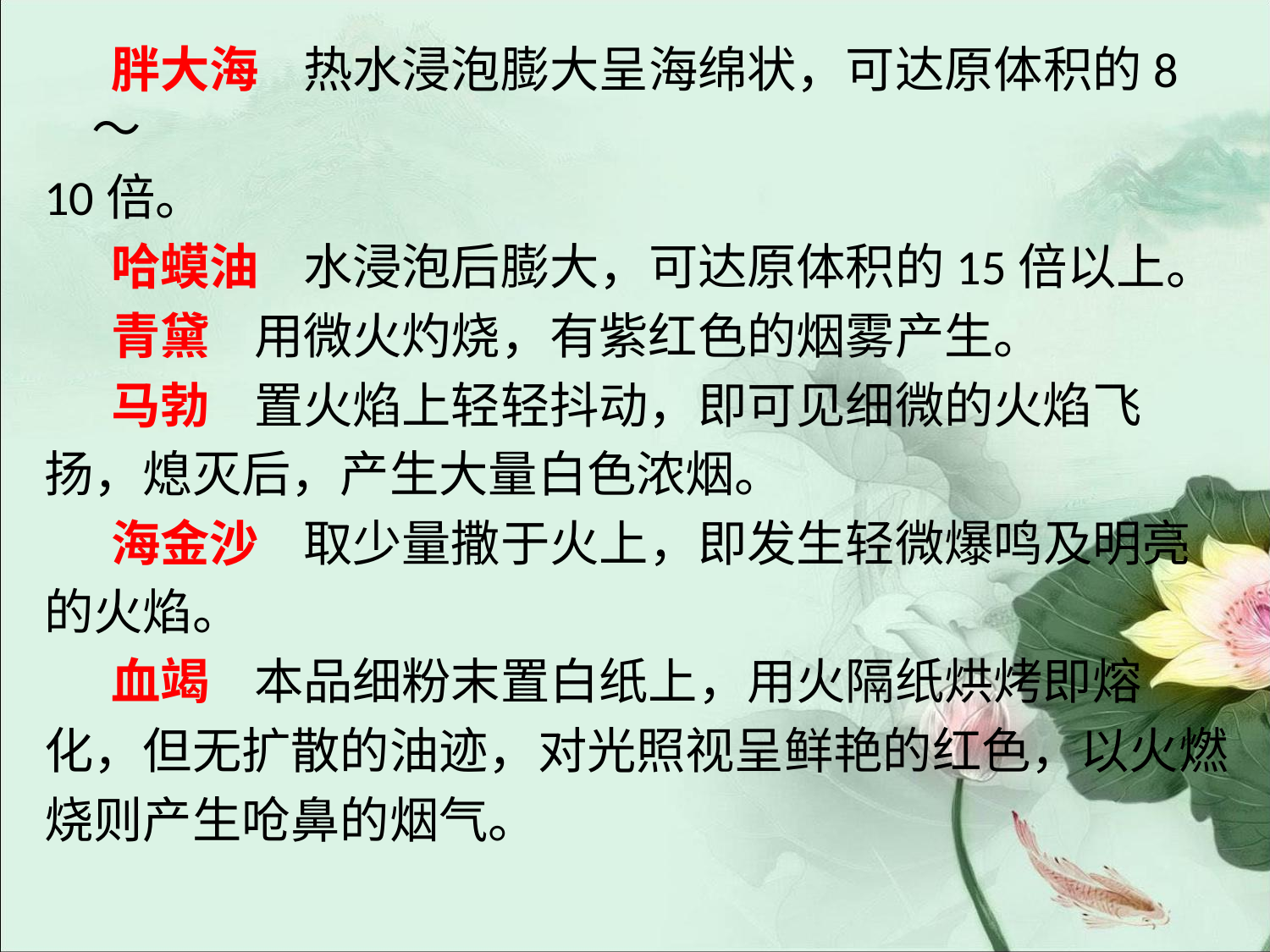

#
     胖大海    热水浸泡膨大呈海绵状，可达原体积的8～
10倍。
     哈蟆油    水浸泡后膨大，可达原体积的15倍以上。
     青黛    用微火灼烧，有紫红色的烟雾产生。
     马勃    置火焰上轻轻抖动，即可见细微的火焰飞
扬，熄灭后，产生大量白色浓烟。
     海金沙    取少量撒于火上，即发生轻微爆鸣及明亮
的火焰。
     血竭    本品细粉末置白纸上，用火隔纸烘烤即熔
化，但无扩散的油迹，对光照视呈鲜艳的红色，以火燃
烧则产生呛鼻的烟气。